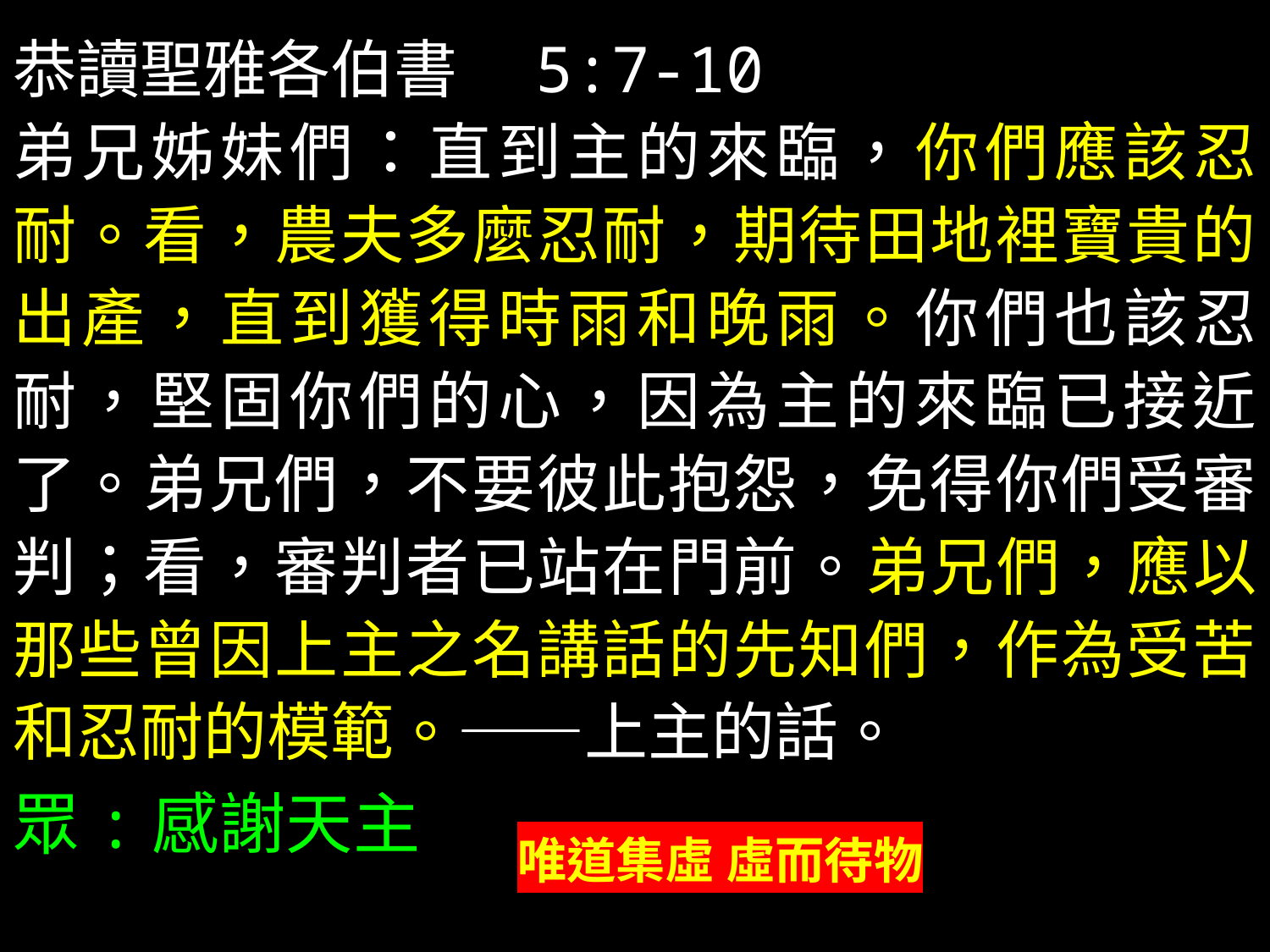

恭讀聖雅各伯書　5:7-10
弟兄姊妹們：直到主的來臨，你們應該忍耐。看，農夫多麼忍耐，期待田地裡寶貴的出產，直到獲得時雨和晚雨。你們也該忍耐，堅固你們的心，因為主的來臨已接近了。弟兄們，不要彼此抱怨，免得你們受審判；看，審判者已站在門前。弟兄們，應以那些曾因上主之名講話的先知們，作為受苦和忍耐的模範。——上主的話。
眾:感謝天主

唯道集虛 虛而待物